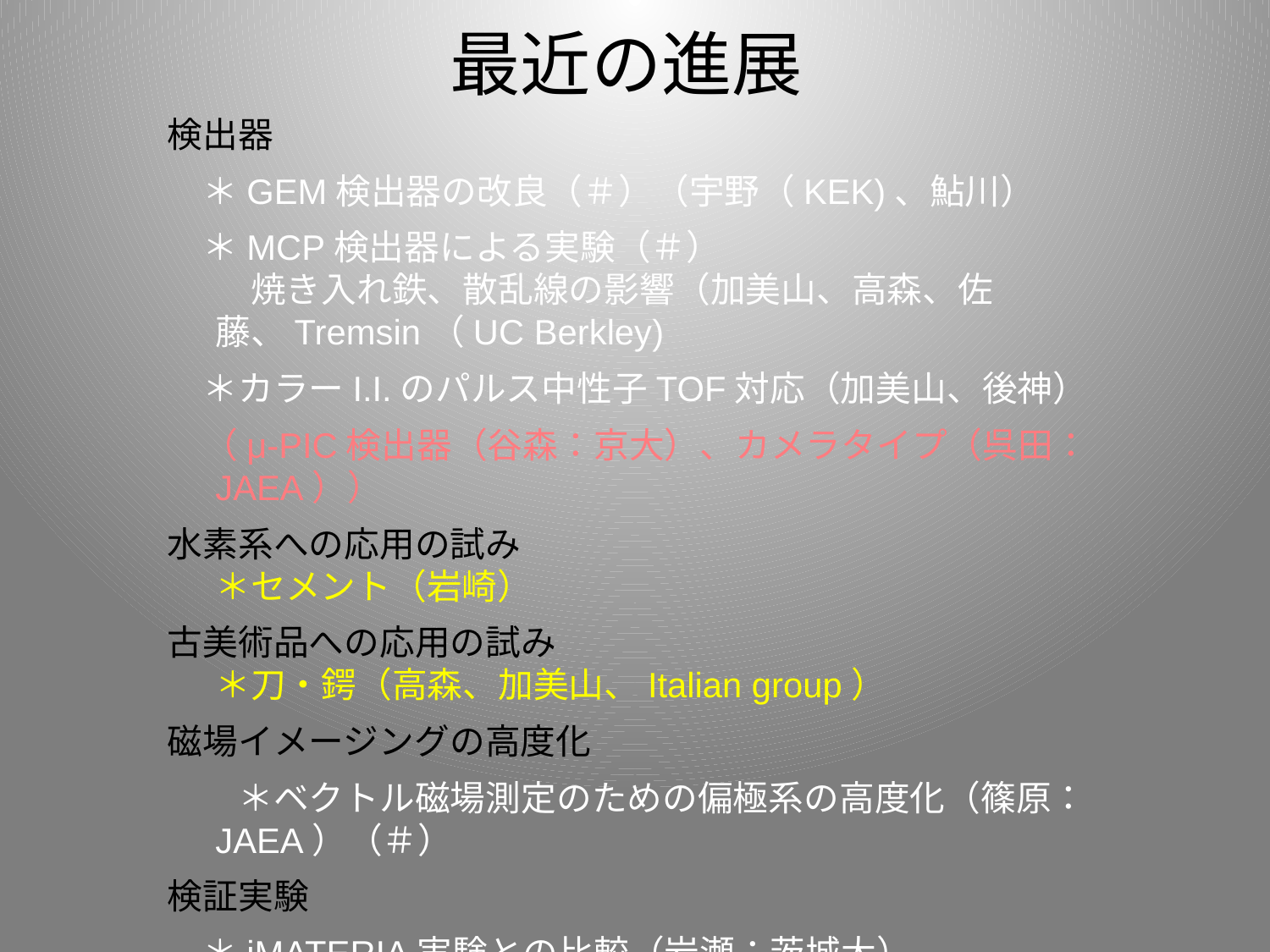

# 最近の進展
検出器
　＊GEM検出器の改良（＃）（宇野（KEK)、鮎川）
　＊MCP検出器による実験（＃）
　焼き入れ鉄、散乱線の影響（加美山、高森、佐藤、Tremsin（UC Berkley)
　＊カラーI.I.のパルス中性子TOF対応（加美山、後神）
　（μ-PIC検出器（谷森：京大）、カメラタイプ（呉田：JAEA））
水素系への応用の試み
＊セメント（岩崎）
古美術品への応用の試み
＊刀・鍔（高森、加美山、Italian group）
磁場イメージングの高度化
　　＊ベクトル磁場測定のための偏極系の高度化（篠原：JAEA）（＃）
検証実験
　＊iMATERIA実験との比較（岩瀬：茨城大）
　＊匠を用いた回折・透過in-situ実験比較（加美山、佐藤、岩瀬）